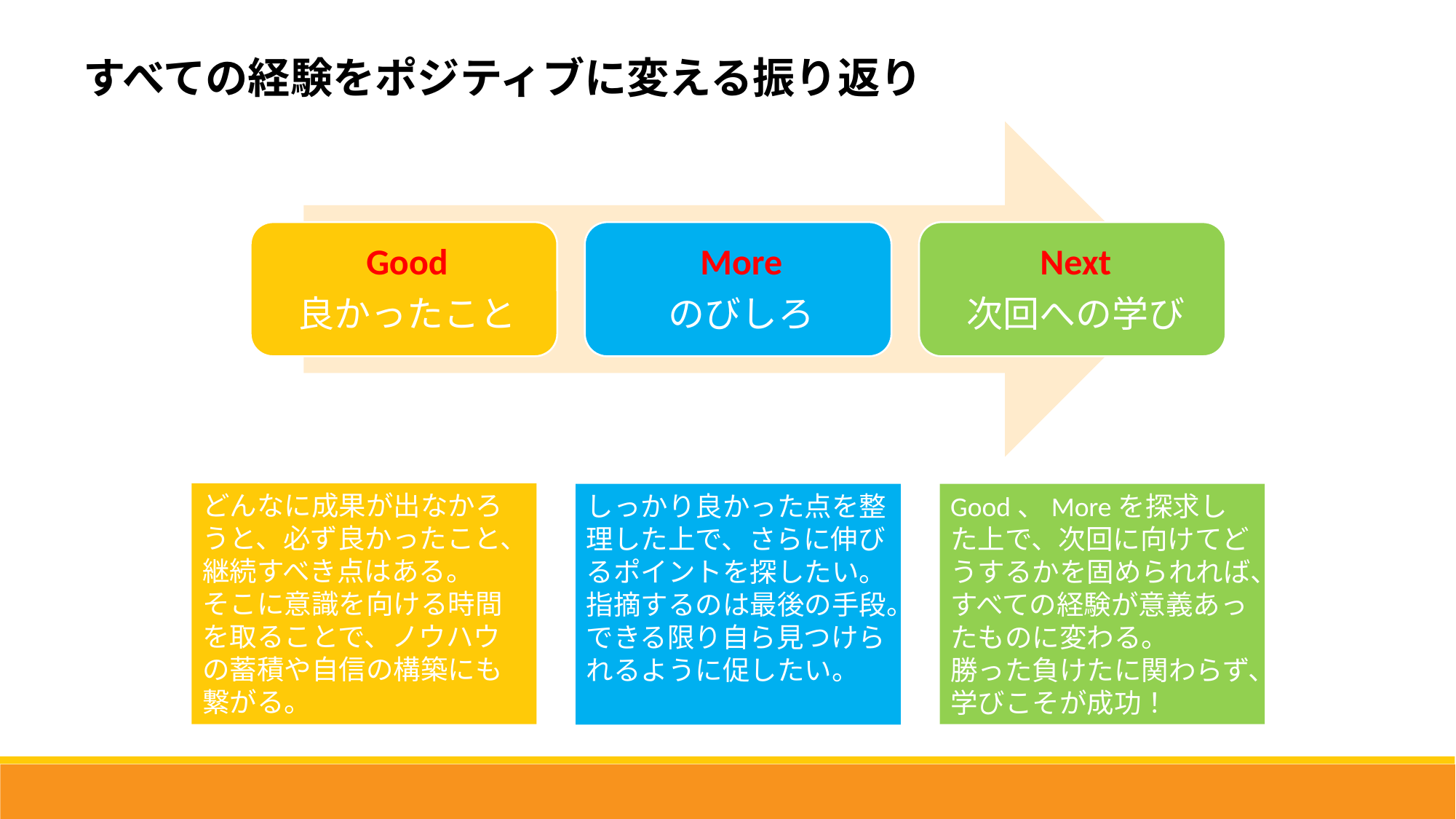

すべての経験をポジティブに変える振り返り
Good
良かったこと
More
のびしろ
Next
次回への学び
どんなに成果が出なかろうと、必ず良かったこと、継続すべき点はある。
そこに意識を向ける時間を取ることで、ノウハウの蓄積や自信の構築にも繋がる。
しっかり良かった点を整理した上で、さらに伸びるポイントを探したい。
指摘するのは最後の手段。できる限り自ら見つけられるように促したい。

Good、Moreを探求した上で、次回に向けてどうするかを固められれば、すべての経験が意義あったものに変わる。
勝った負けたに関わらず、学びこそが成功！